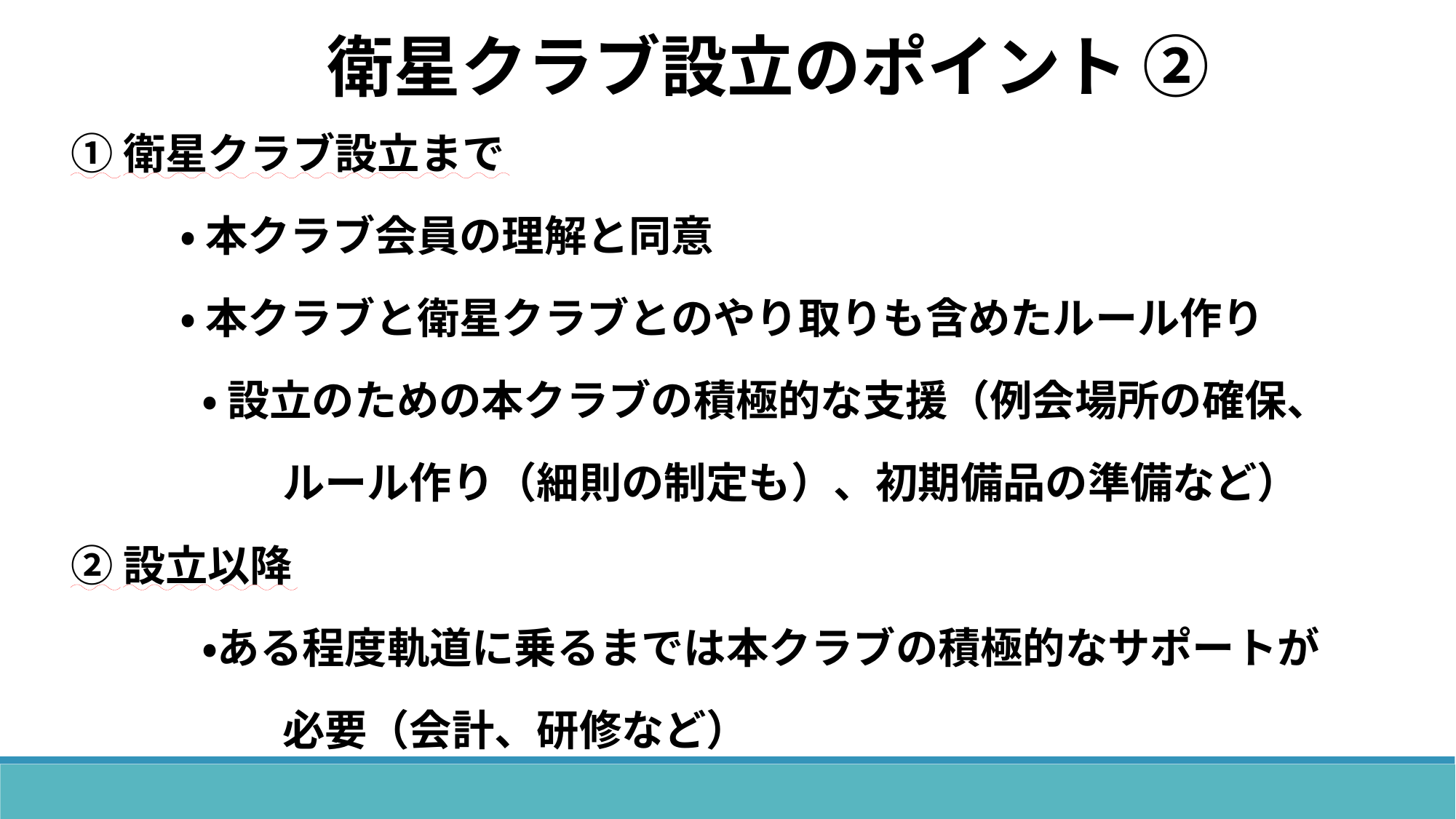

衛星クラブ設立のポイント ②
①衛星クラブ設立まで
	・ 本クラブ会員の理解と同意
	・ 本クラブと衛星クラブとのやり取りも含めたルール作り
		・ 設立のための本クラブの積極的な支援（例会場所の確保、
　　　　　ルール作り（細則の制定も）、初期備品の準備など）
②設立以降
		・ある程度軌道に乗るまでは本クラブの積極的なサポートが
　　　　　必要（会計、研修など）